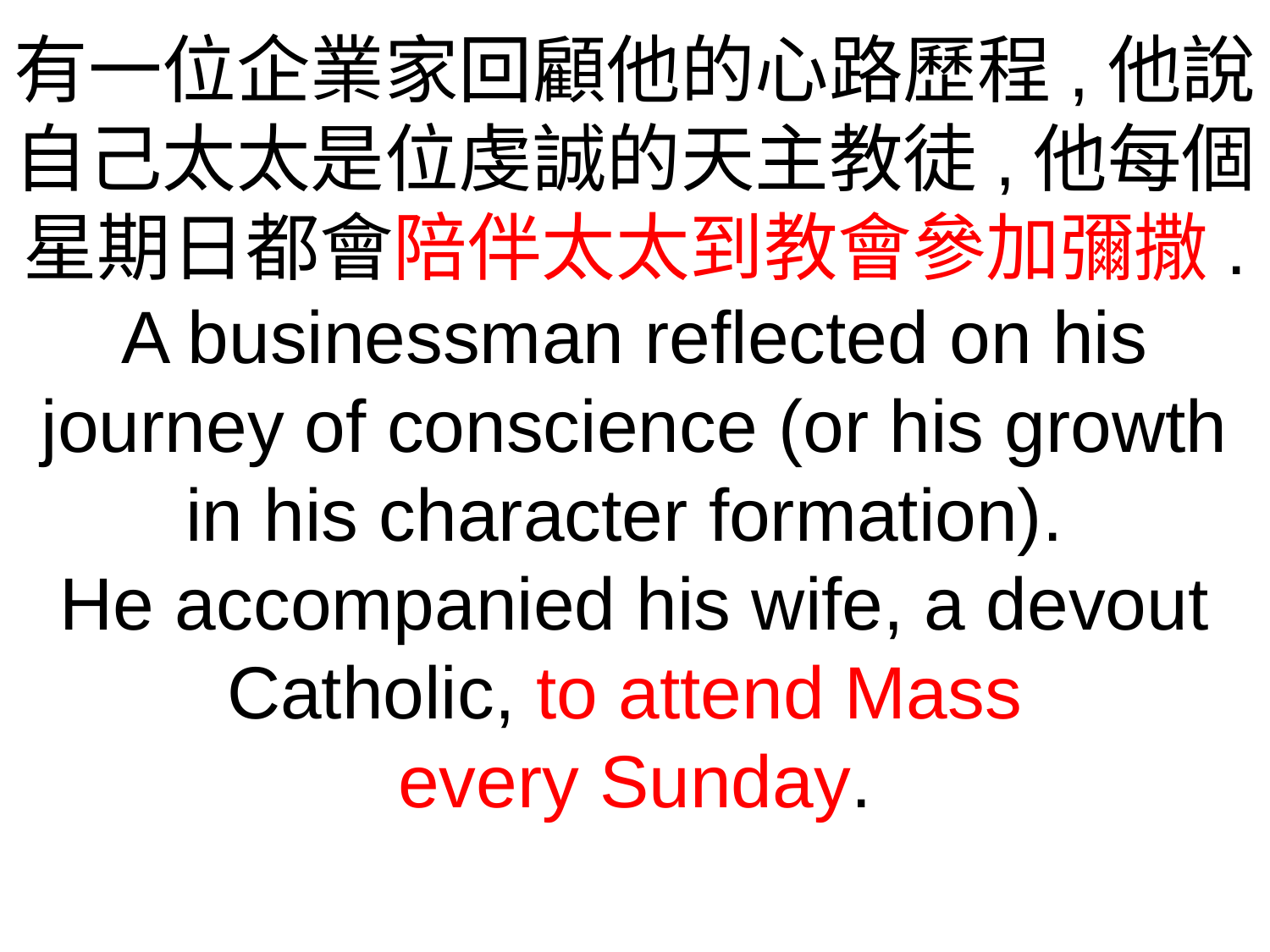

有一位企業家回顧他的心路歷程,他說自己太太是位虔誠的天主教徒,他每個星期日都會陪伴太太到教會參加彌撒.
A businessman reflected on his journey of conscience (or his growth in his character formation).
He accompanied his wife, a devout Catholic, to attend Mass
every Sunday.